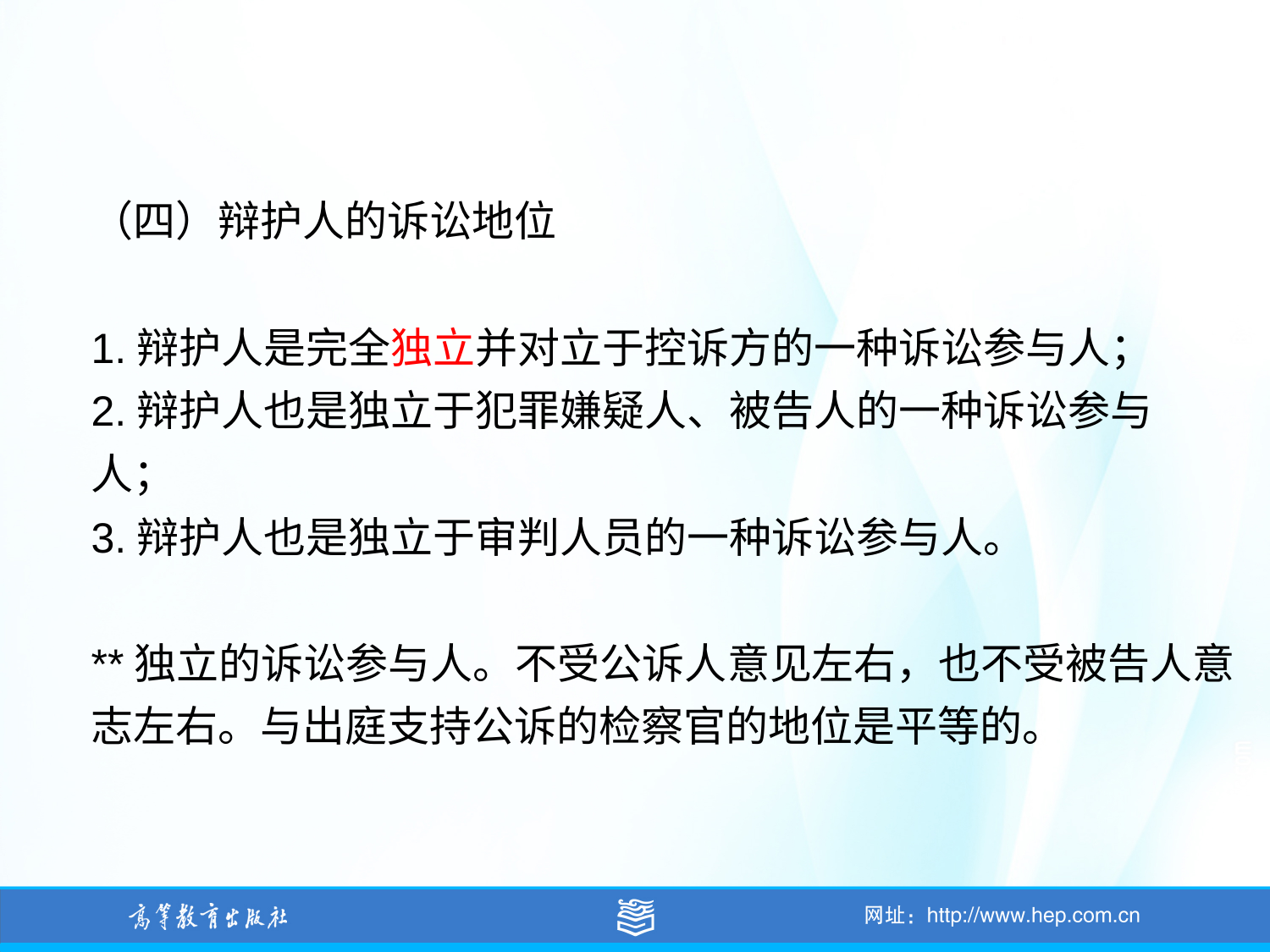

（四）辩护人的诉讼地位

1.辩护人是完全独立并对立于控诉方的一种诉讼参与人；
2.辩护人也是独立于犯罪嫌疑人、被告人的一种诉讼参与人；
3.辩护人也是独立于审判人员的一种诉讼参与人。

**独立的诉讼参与人。不受公诉人意见左右，也不受被告人意志左右。与出庭支持公诉的检察官的地位是平等的。